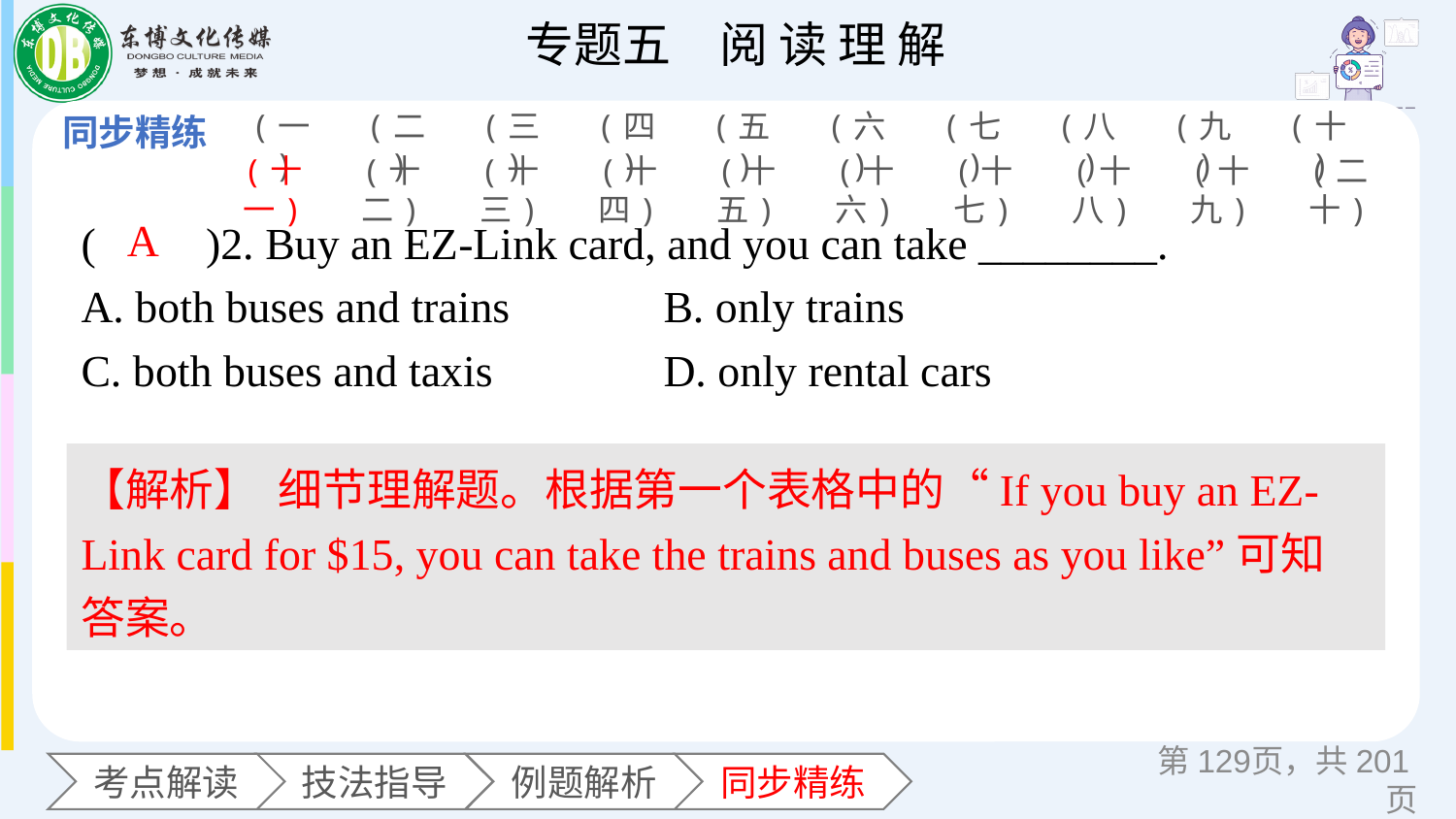

(一)
(二)
(三)
(四)
(五)
(六)
(七)
(八)
(九)
(十)
(十一)
(十二)
(十三)
(十四)
(十五)
(十六)
(十七)
(十八)
(十九)
(二十)
(　　)2. Buy an EZ-Link card, and you can take ________.
A. both buses and trains    	B. only trains
C. both buses and taxis    	D. only rental cars
A
【解析】  细节理解题。根据第一个表格中的“If you buy an EZ-Link card for $15, you can take the trains and buses as you like”可知
答案。
第129页，共201页